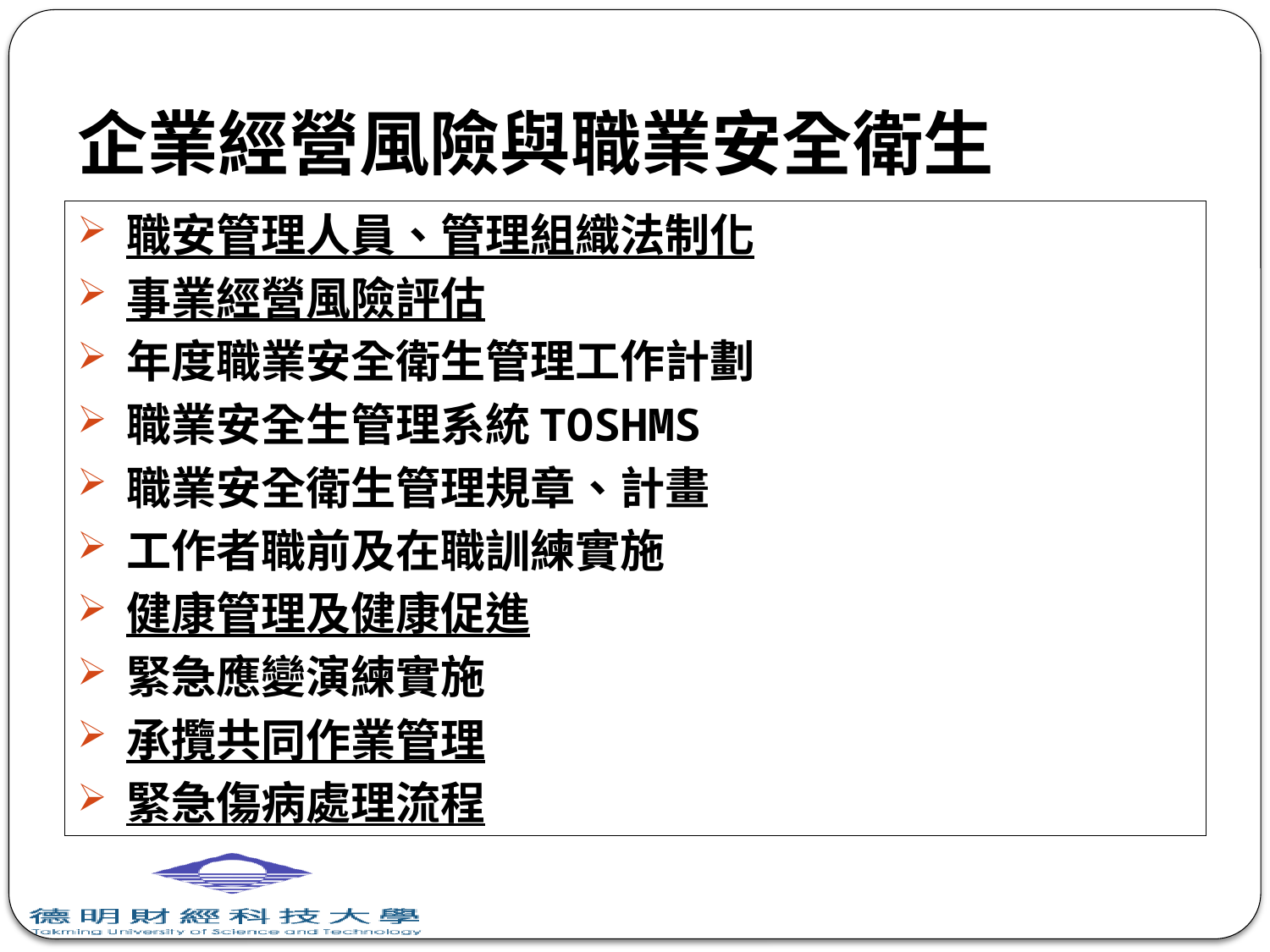

# 企業經營風險與職業安全衛生
職安管理人員、管理組織法制化
事業經營風險評估
年度職業安全衛生管理工作計劃
職業安全生管理系統TOSHMS
職業安全衛生管理規章、計畫
工作者職前及在職訓練實施
健康管理及健康促進
緊急應變演練實施
承攬共同作業管理
緊急傷病處理流程